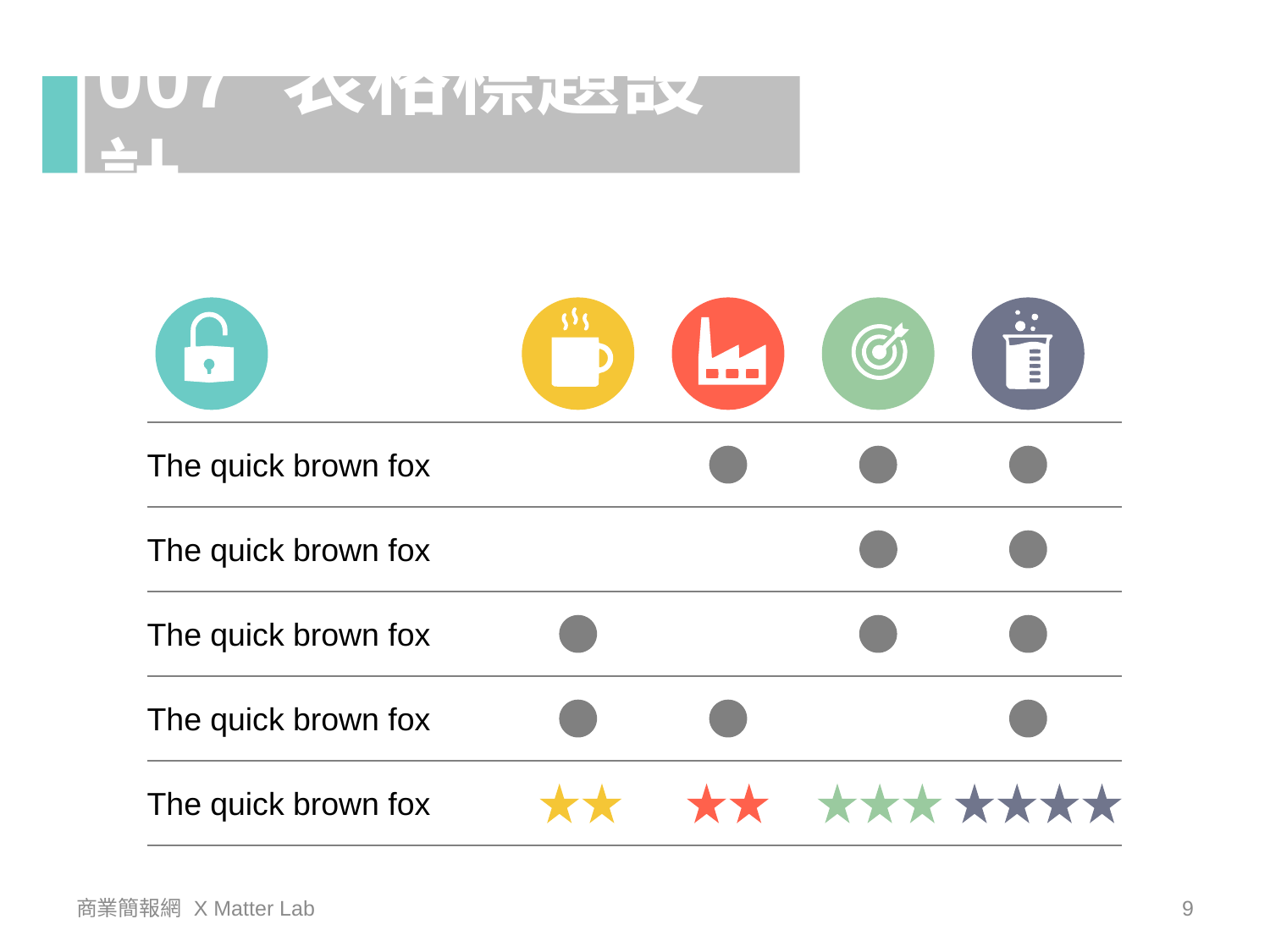

007 表格標題設計

The quick brown fox

The quick brown fox

The quick brown fox

The quick brown fox

The quick brown fox

商業簡報網 X Matter Lab
9